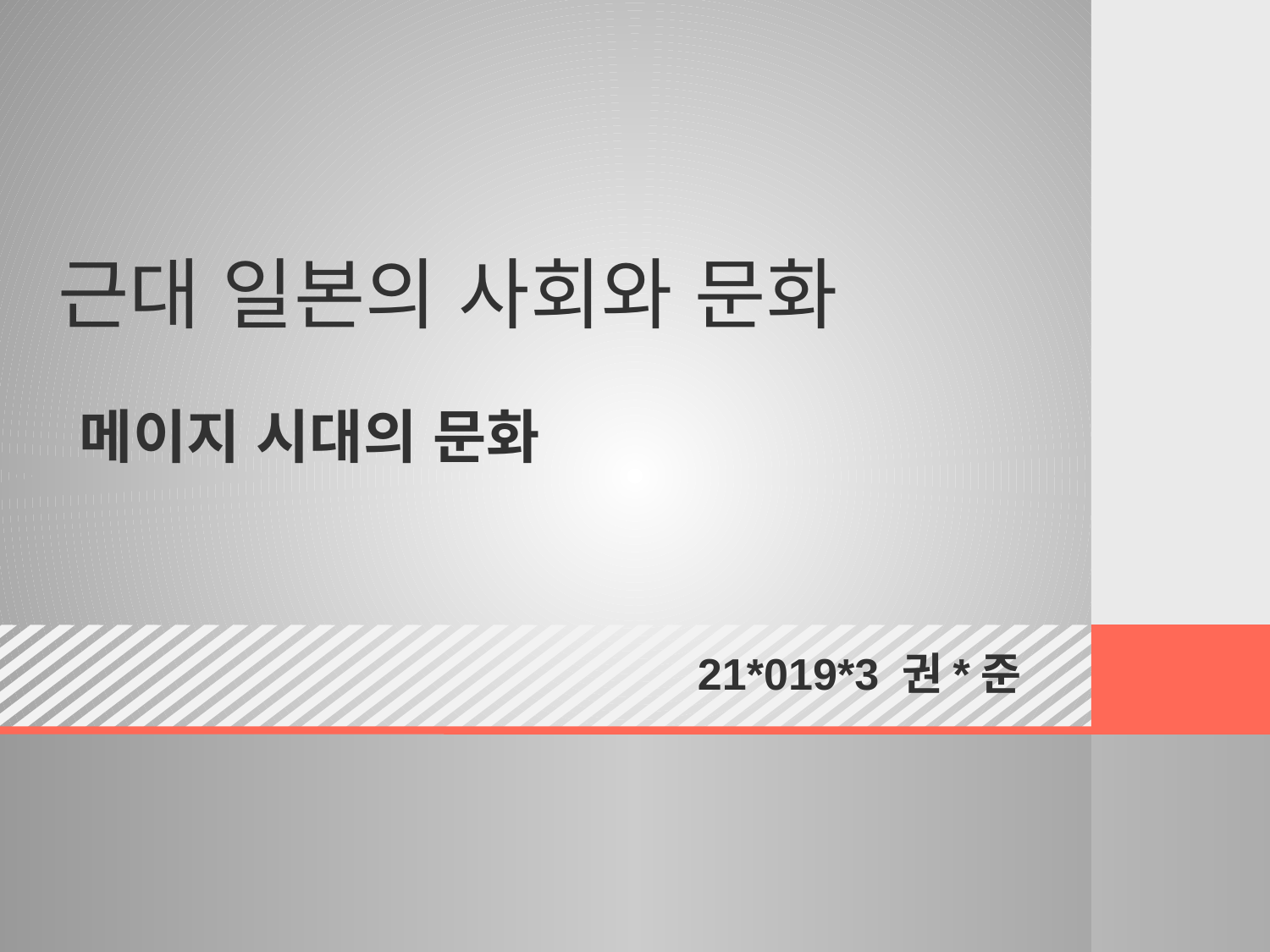

# 근대 일본의 사회와 문화
메이지 시대의 문화

21*019*3 권*준